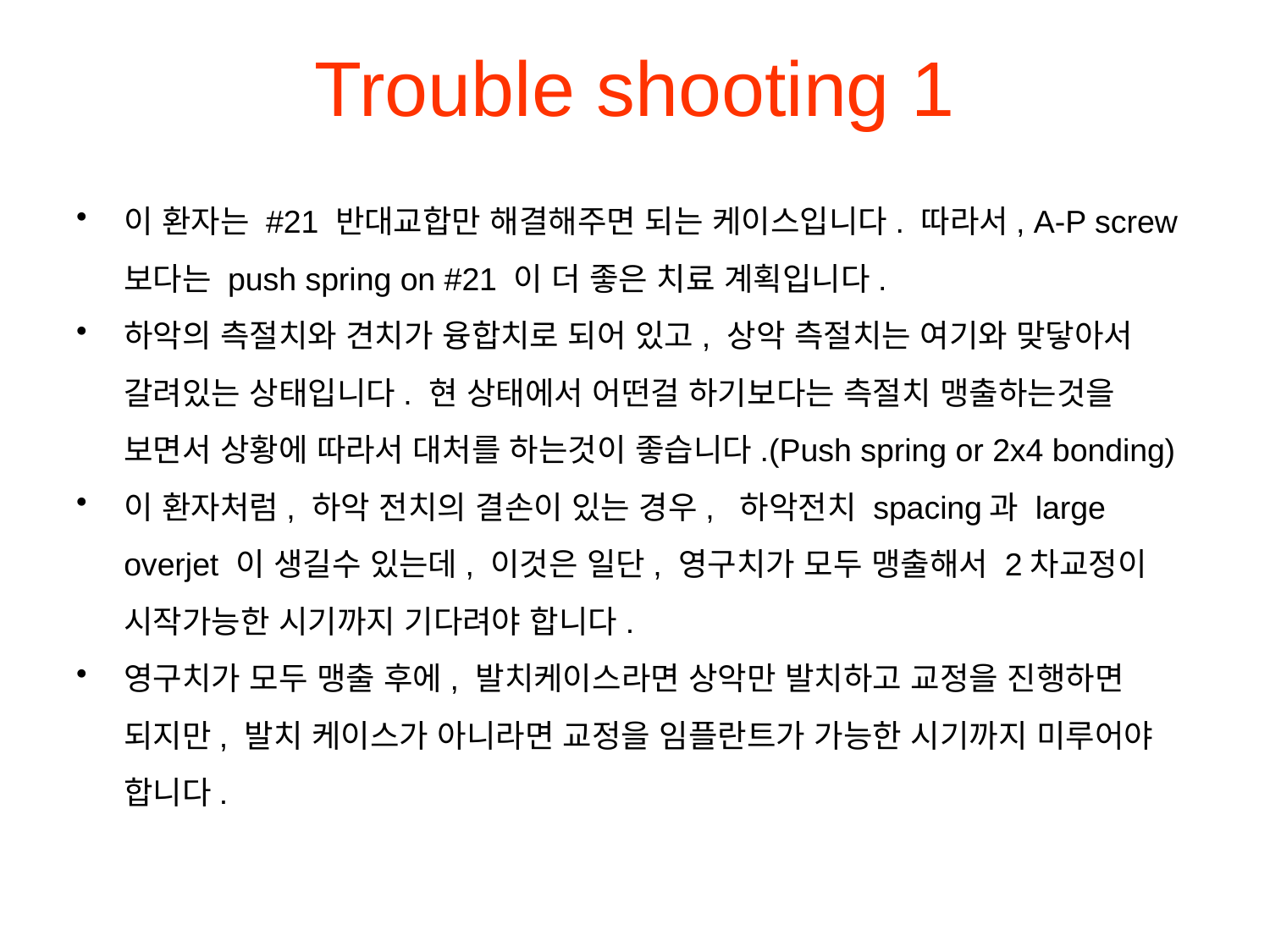

# Trouble shooting 1
이 환자는 #21 반대교합만 해결해주면 되는 케이스입니다. 따라서, A-P screw 보다는 push spring on #21 이 더 좋은 치료 계획입니다.
하악의 측절치와 견치가 융합치로 되어 있고, 상악 측절치는 여기와 맞닿아서 갈려있는 상태입니다. 현 상태에서 어떤걸 하기보다는 측절치 맹출하는것을 보면서 상황에 따라서 대처를 하는것이 좋습니다.(Push spring or 2x4 bonding)
이 환자처럼, 하악 전치의 결손이 있는 경우,  하악전치 spacing과 large overjet 이 생길수 있는데, 이것은 일단, 영구치가 모두 맹출해서 2차교정이 시작가능한 시기까지 기다려야 합니다.
영구치가 모두 맹출 후에, 발치케이스라면 상악만 발치하고 교정을 진행하면 되지만, 발치 케이스가 아니라면 교정을 임플란트가 가능한 시기까지 미루어야 합니다.